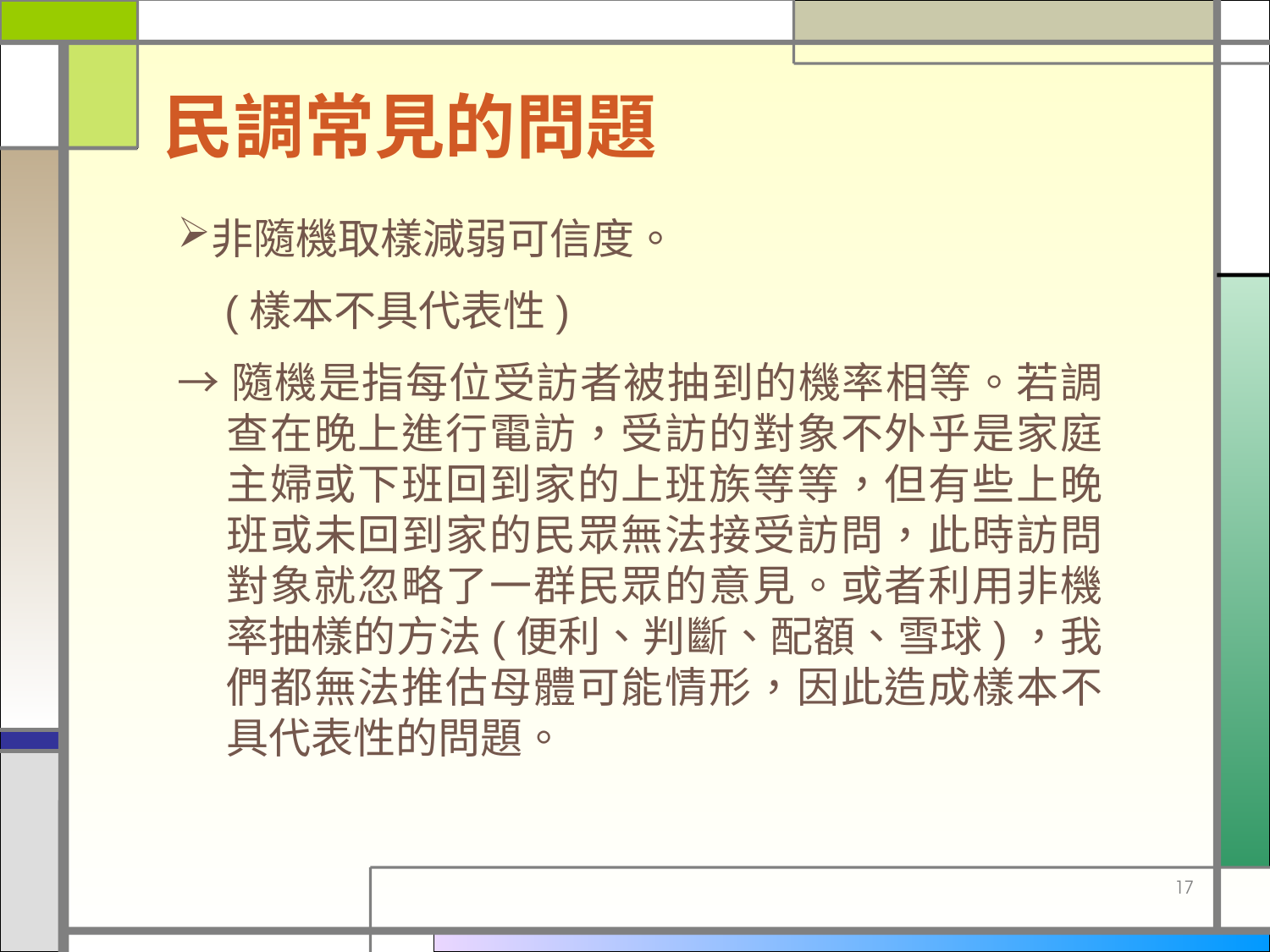

民調常見的問題
非隨機取樣減弱可信度。
    (樣本不具代表性)
→隨機是指每位受訪者被抽到的機率相等。若調查在晚上進行電訪，受訪的對象不外乎是家庭主婦或下班回到家的上班族等等，但有些上晚班或未回到家的民眾無法接受訪問，此時訪問對象就忽略了一群民眾的意見。或者利用非機率抽樣的方法(便利、判斷、配額、雪球)，我們都無法推估母體可能情形，因此造成樣本不具代表性的問題。

17